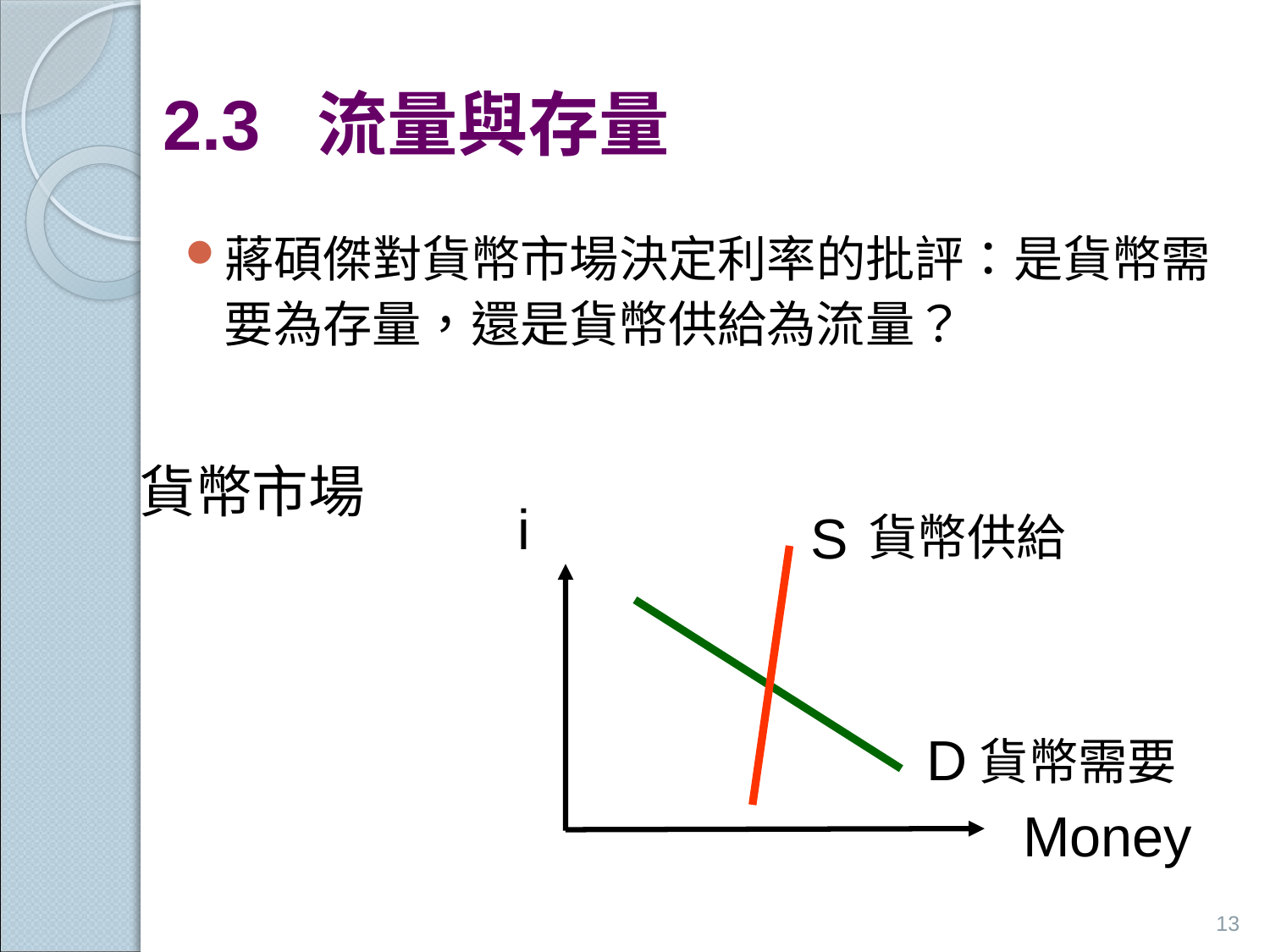

# 2.3  流量與存量
蔣碩傑對貨幣市場決定利率的批評：是貨幣需要為存量，還是貨幣供給為流量？
貨幣市場
i
S
貨幣供給

D
貨幣需要
Money

13